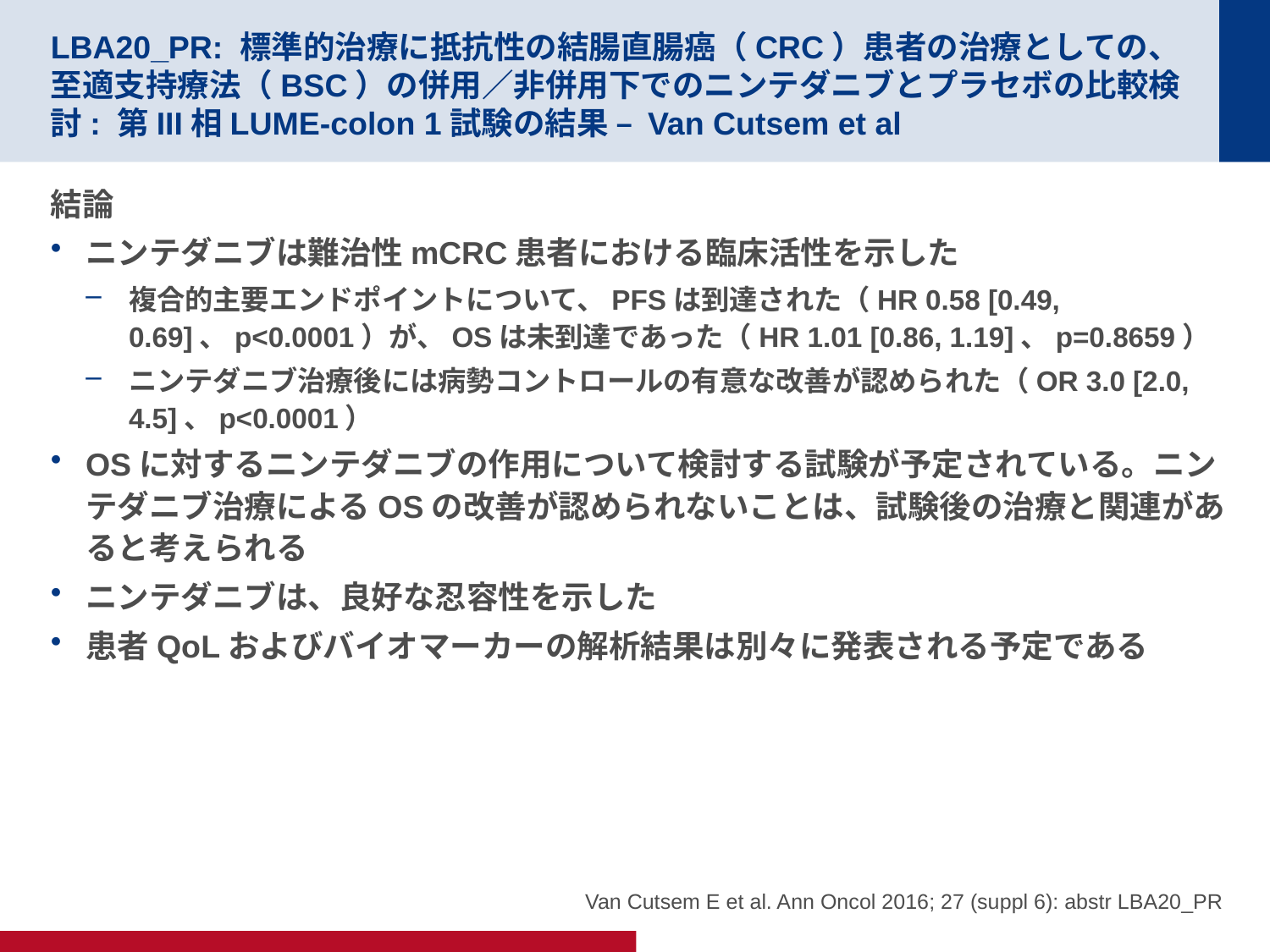

# LBA20_PR: 標準的治療に抵抗性の結腸直腸癌（CRC）患者の治療としての、至適支持療法（BSC）の併用／非併用下でのニンテダニブとプラセボの比較検討: 第III相LUME-colon 1試験の結果 – Van Cutsem et al
結論
ニンテダニブは難治性mCRC患者における臨床活性を示した
複合的主要エンドポイントについて、PFSは到達された（HR 0.58 [0.49, 0.69]、p<0.0001）が、OSは未到達であった（HR 1.01 [0.86, 1.19]、p=0.8659）
ニンテダニブ治療後には病勢コントロールの有意な改善が認められた（OR 3.0 [2.0, 4.5]、p<0.0001）
OSに対するニンテダニブの作用について検討する試験が予定されている。ニンテダニブ治療によるOSの改善が認められないことは、試験後の治療と関連があると考えられる
ニンテダニブは、良好な忍容性を示した
患者QoLおよびバイオマーカーの解析結果は別々に発表される予定である
Van Cutsem E et al. Ann Oncol 2016; 27 (suppl 6): abstr LBA20_PR